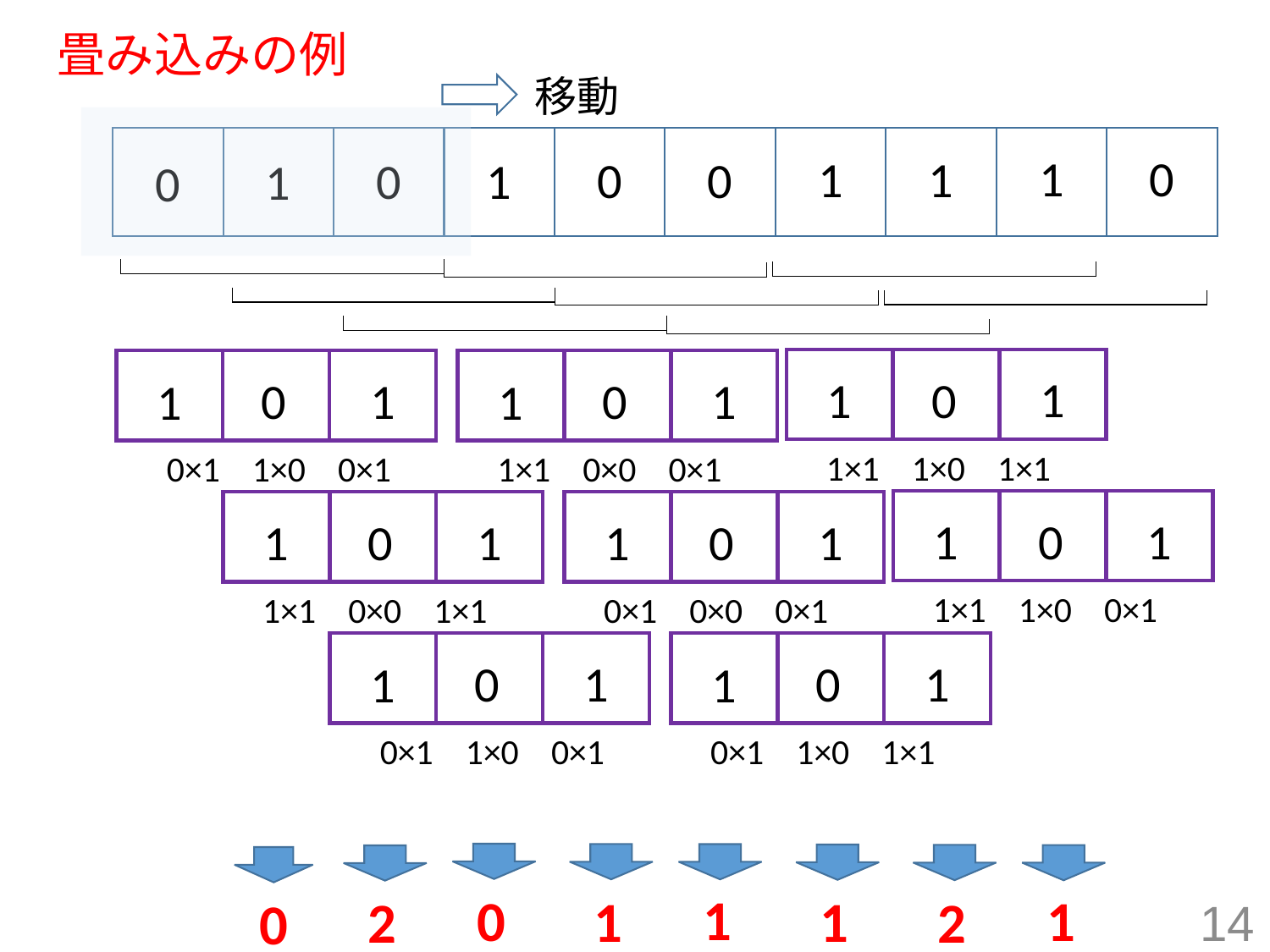

# 畳み込みの例
移動

0
1
1
1
0
0
1
0
1
0

1
0
1
1×1    1×0    1×1

1
0
1
0×1    1×0    0×1

1
0
1
1×1    0×0    0×1

1
0
1
1×1    1×0    0×1

1
0
1
1×1    0×0    1×1

1
0
1
0×1    0×0    0×1

1
0
1
0×1    1×0    0×1

1
0
1
0×1    1×0    1×1

1
1
0
1
1
2
2
0
14